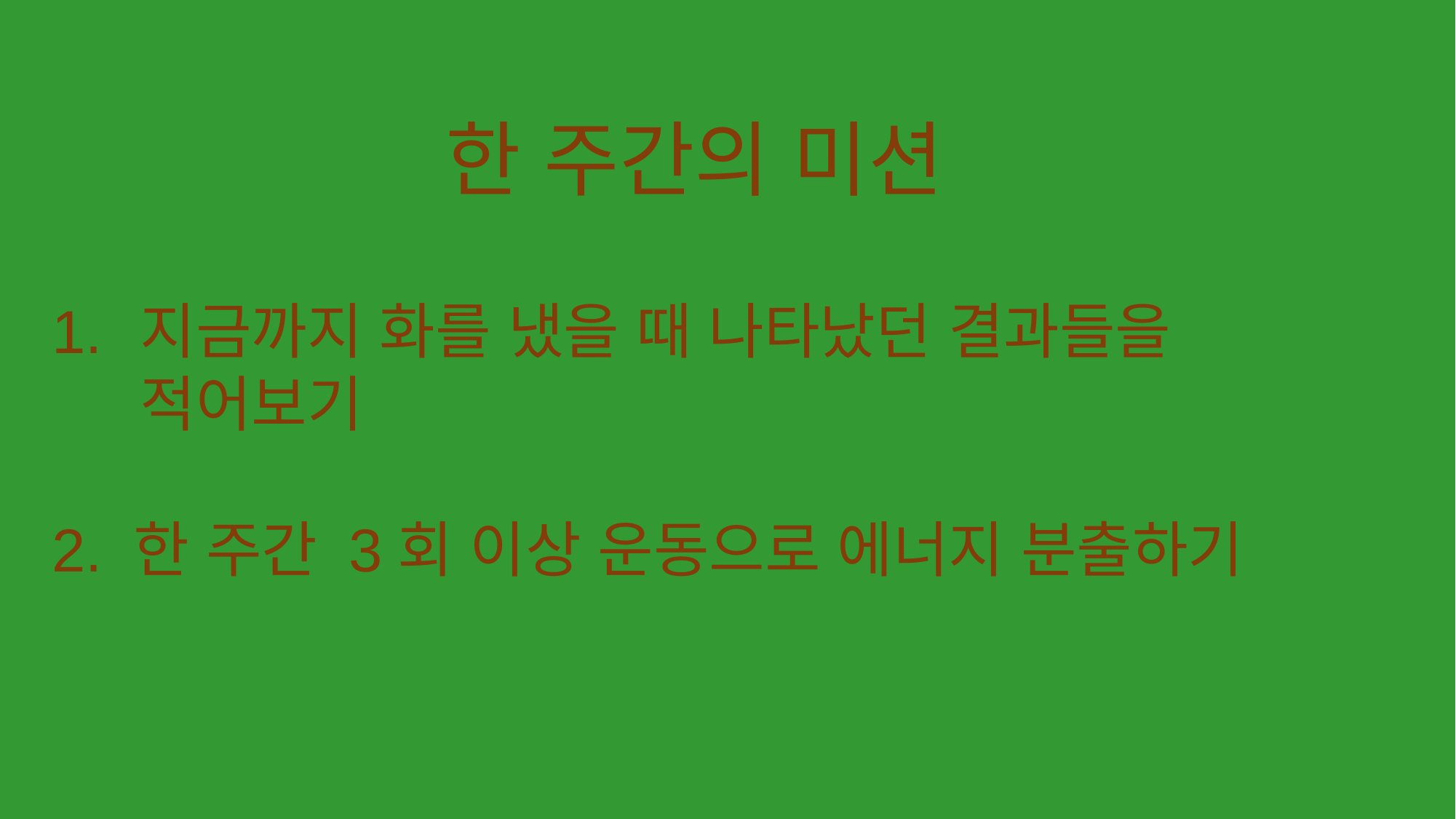

한 주간의 미션

지금까지 화를 냈을 때 나타났던 결과들을 적어보기

2. 한 주간 3회 이상 운동으로 에너지 분출하기